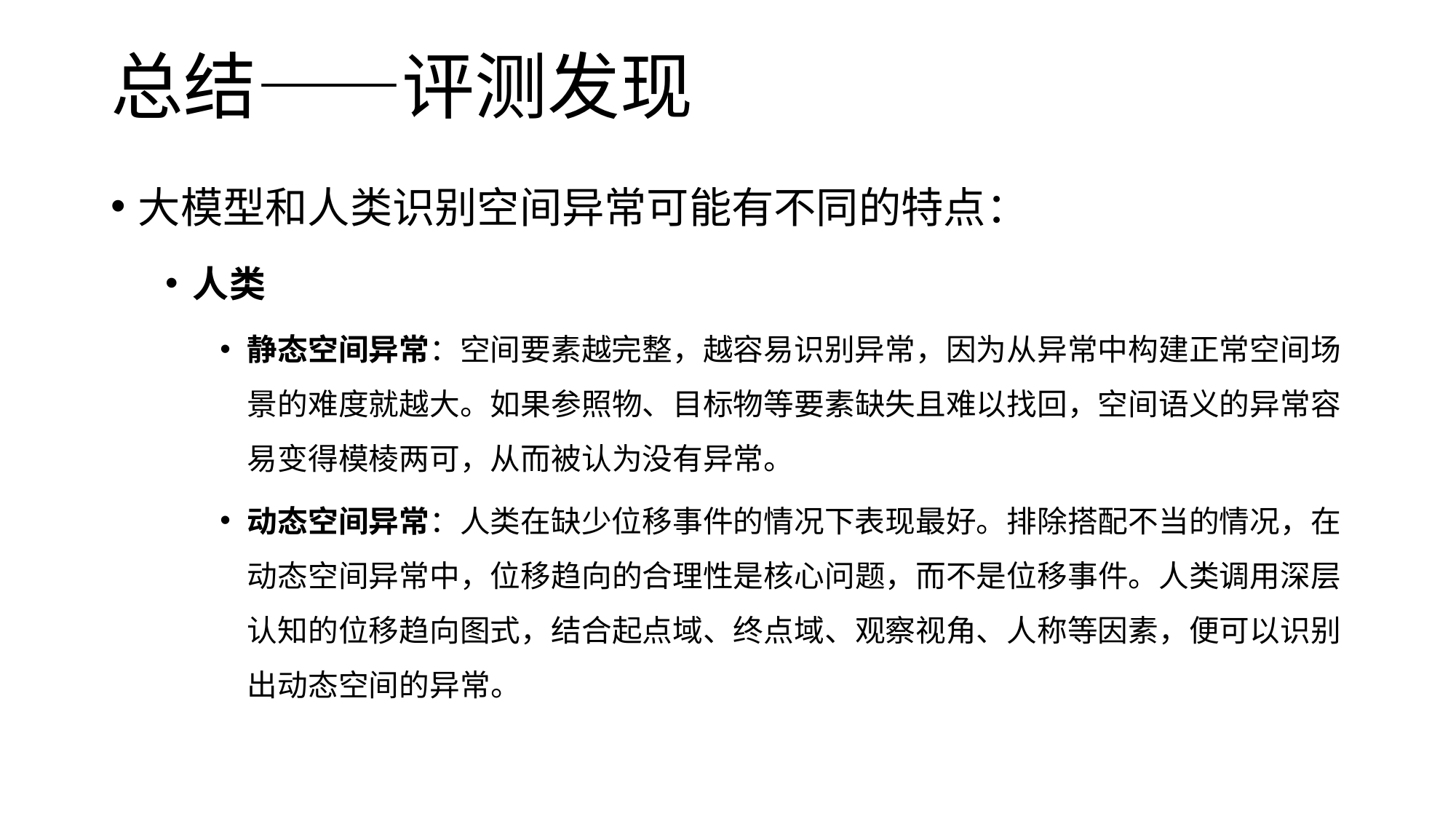

# 总结——评测发现
大模型和人类识别空间异常可能有不同的特点：
人类
静态空间异常：空间要素越完整，越容易识别异常，因为从异常中构建正常空间场景的难度就越大。如果参照物、目标物等要素缺失且难以找回，空间语义的异常容易变得模棱两可，从而被认为没有异常。
动态空间异常：人类在缺少位移事件的情况下表现最好。排除搭配不当的情况，在动态空间异常中，位移趋向的合理性是核心问题，而不是位移事件。人类调用深层认知的位移趋向图式，结合起点域、终点域、观察视角、人称等因素，便可以识别出动态空间的异常。